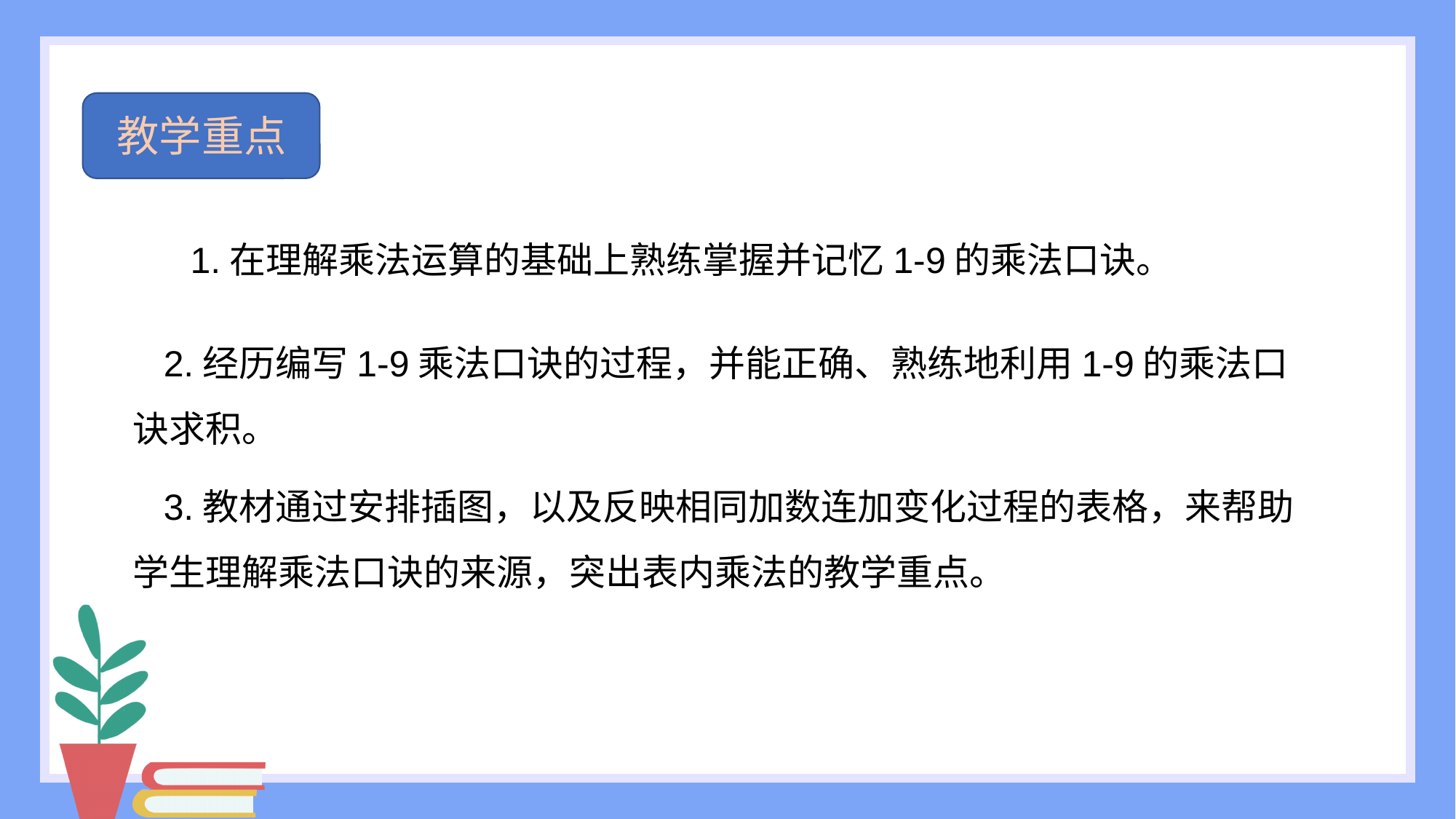

教学重点
1.在理解乘法运算的基础上熟练掌握并记忆1-9的乘法口诀。
   2.经历编写1-9乘法口诀的过程，并能正确、熟练地利用1-9的乘法口诀求积。
   3.教材通过安排插图，以及反映相同加数连加变化过程的表格，来帮助学生理解乘法口诀的来源，突出表内乘法的教学重点。